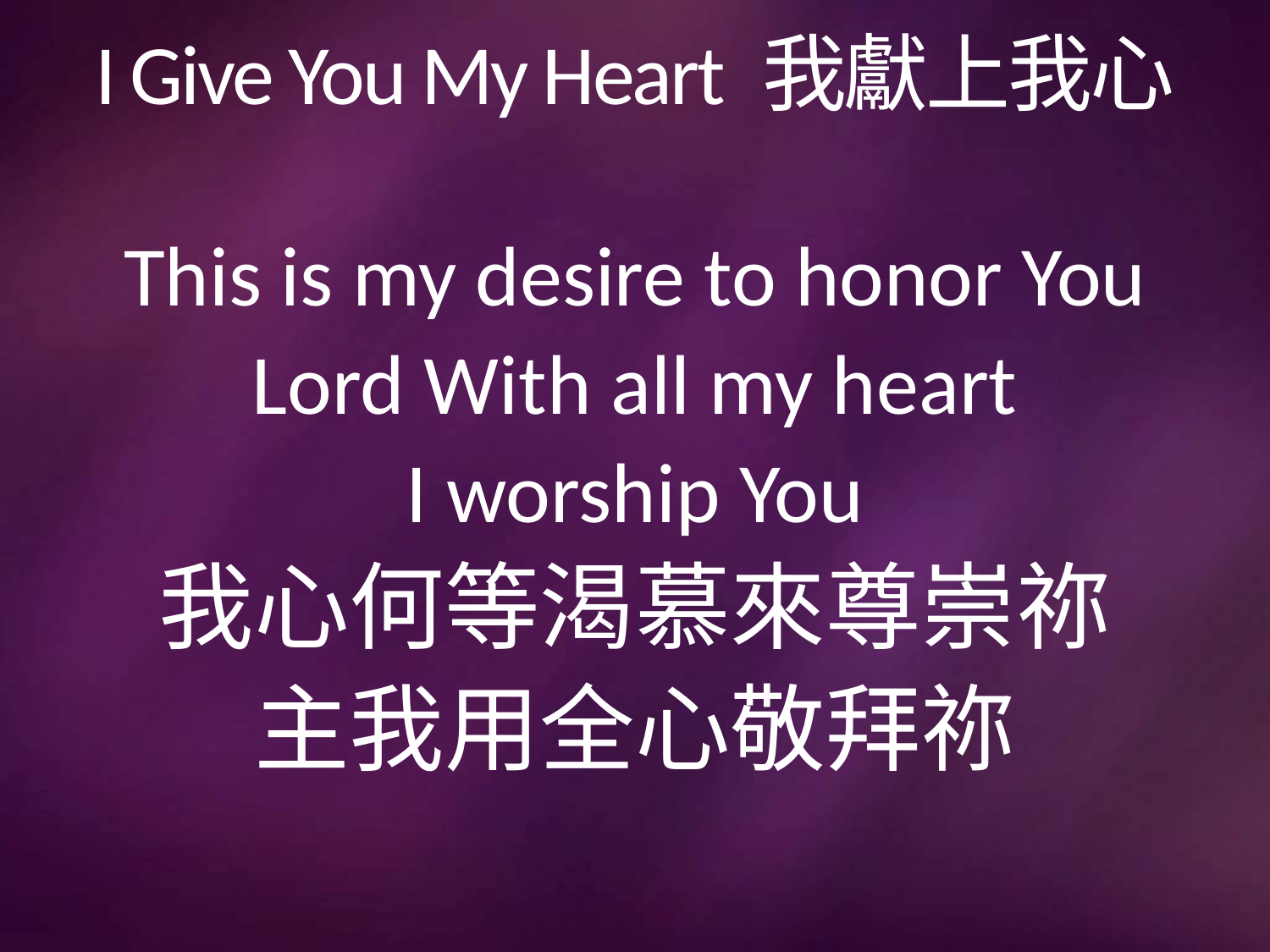

# I Give You My Heart 我獻上我心
This is my desire to honor You
Lord With all my heart
I worship You
我心何等渴慕來尊崇祢
主我用全心敬拜祢